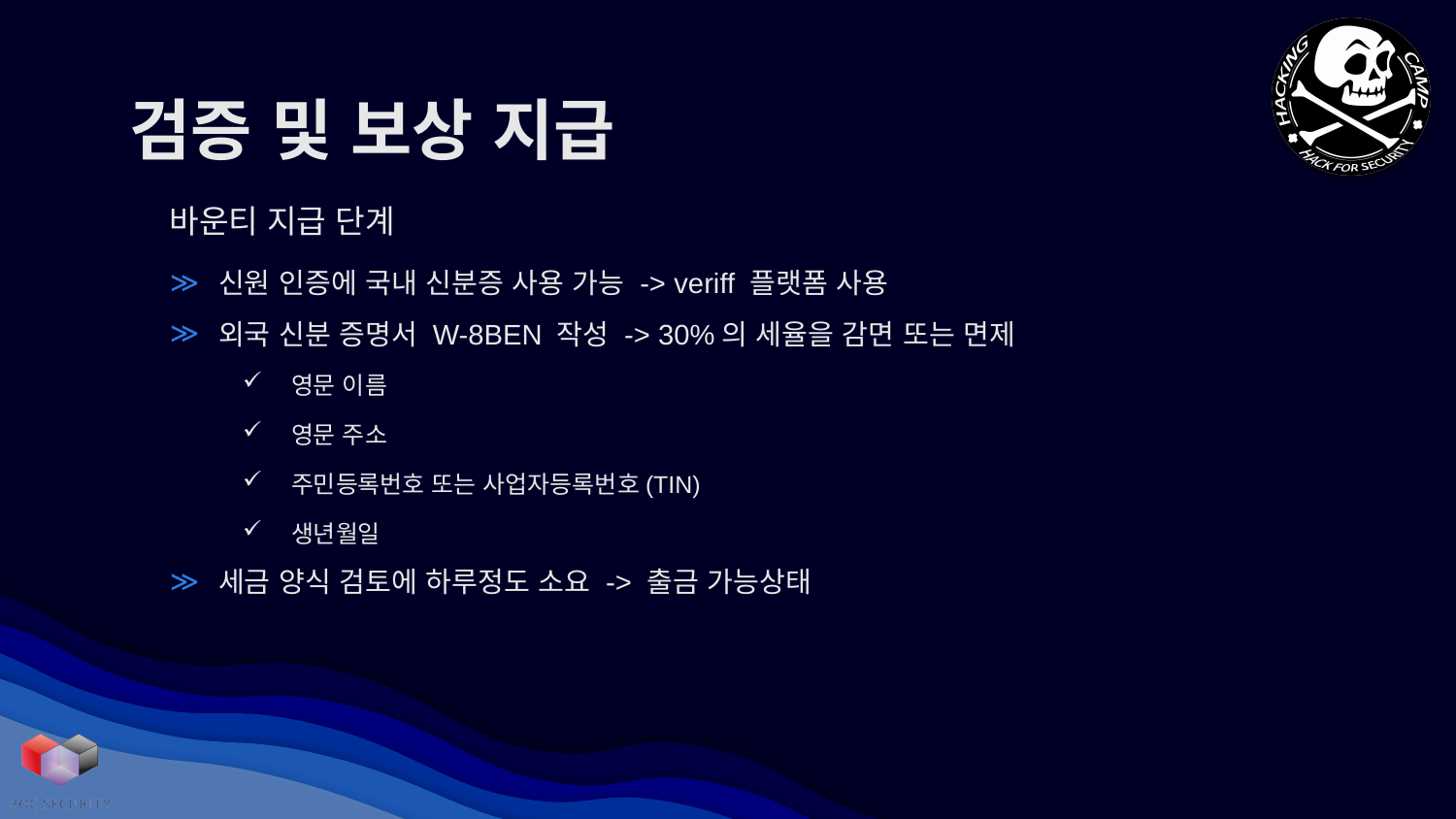

# 검증 및 보상 지급
바운티 지급 단계
신원 인증에 국내 신분증 사용 가능 -> veriff 플랫폼 사용
외국 신분 증명서 W-8BEN 작성 -> 30%의 세율을 감면 또는 면제
영문 이름
영문 주소
주민등록번호 또는 사업자등록번호(TIN)
생년월일
세금 양식 검토에 하루정도 소요 -> 출금 가능상태